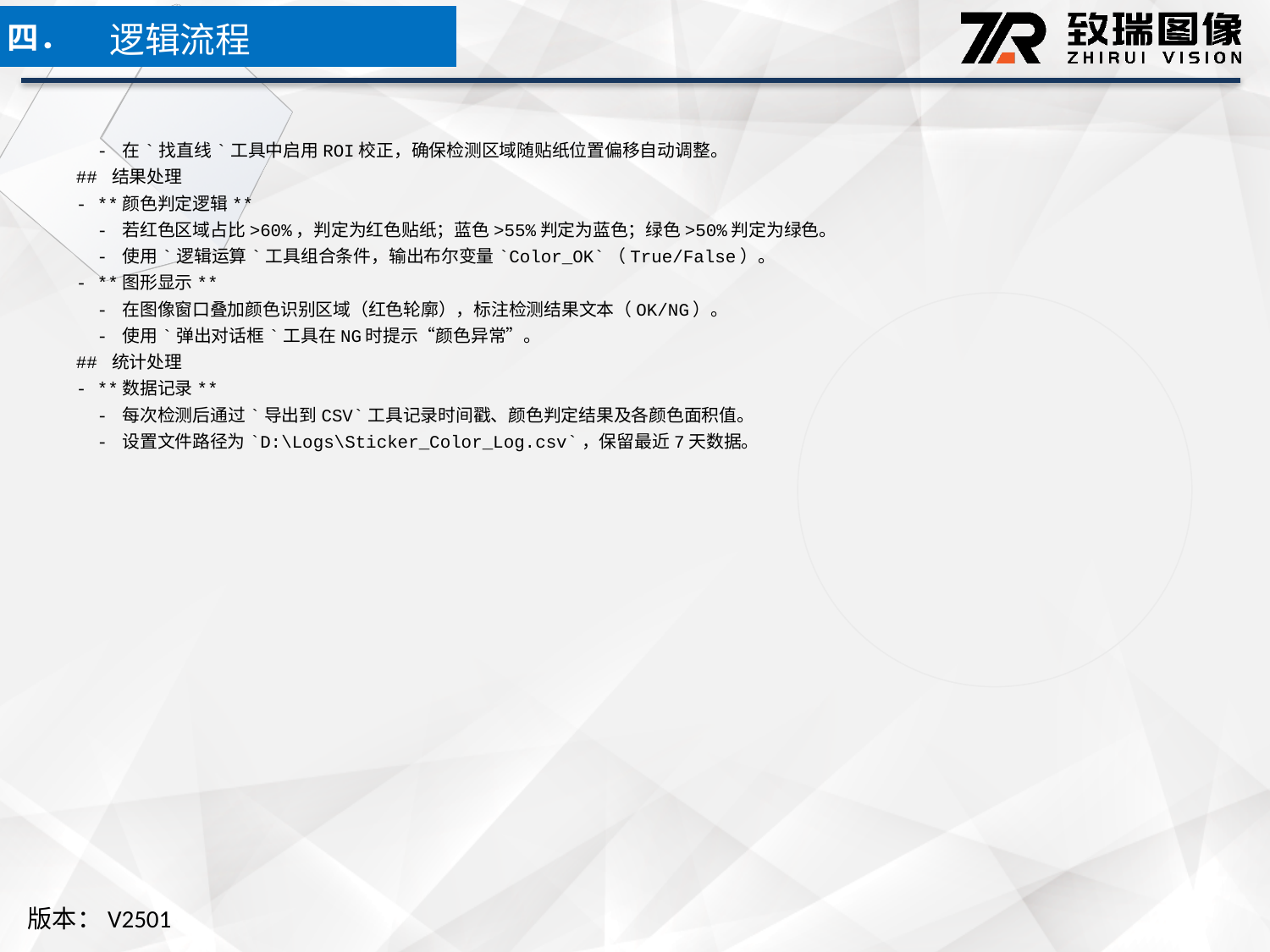

逻辑流程
四．

  - 在`找直线`工具中启用ROI校正，确保检测区域随贴纸位置偏移自动调整。
## 结果处理
- **颜色判定逻辑**
  - 若红色区域占比>60%，判定为红色贴纸；蓝色>55%判定为蓝色；绿色>50%判定为绿色。
  - 使用`逻辑运算`工具组合条件，输出布尔变量`Color_OK`（True/False）。
- **图形显示**
  - 在图像窗口叠加颜色识别区域（红色轮廓），标注检测结果文本（OK/NG）。
  - 使用`弹出对话框`工具在NG时提示“颜色异常”。
## 统计处理
- **数据记录**
  - 每次检测后通过`导出到CSV`工具记录时间戳、颜色判定结果及各颜色面积值。
  - 设置文件路径为`D:\Logs\Sticker_Color_Log.csv`，保留最近7天数据。